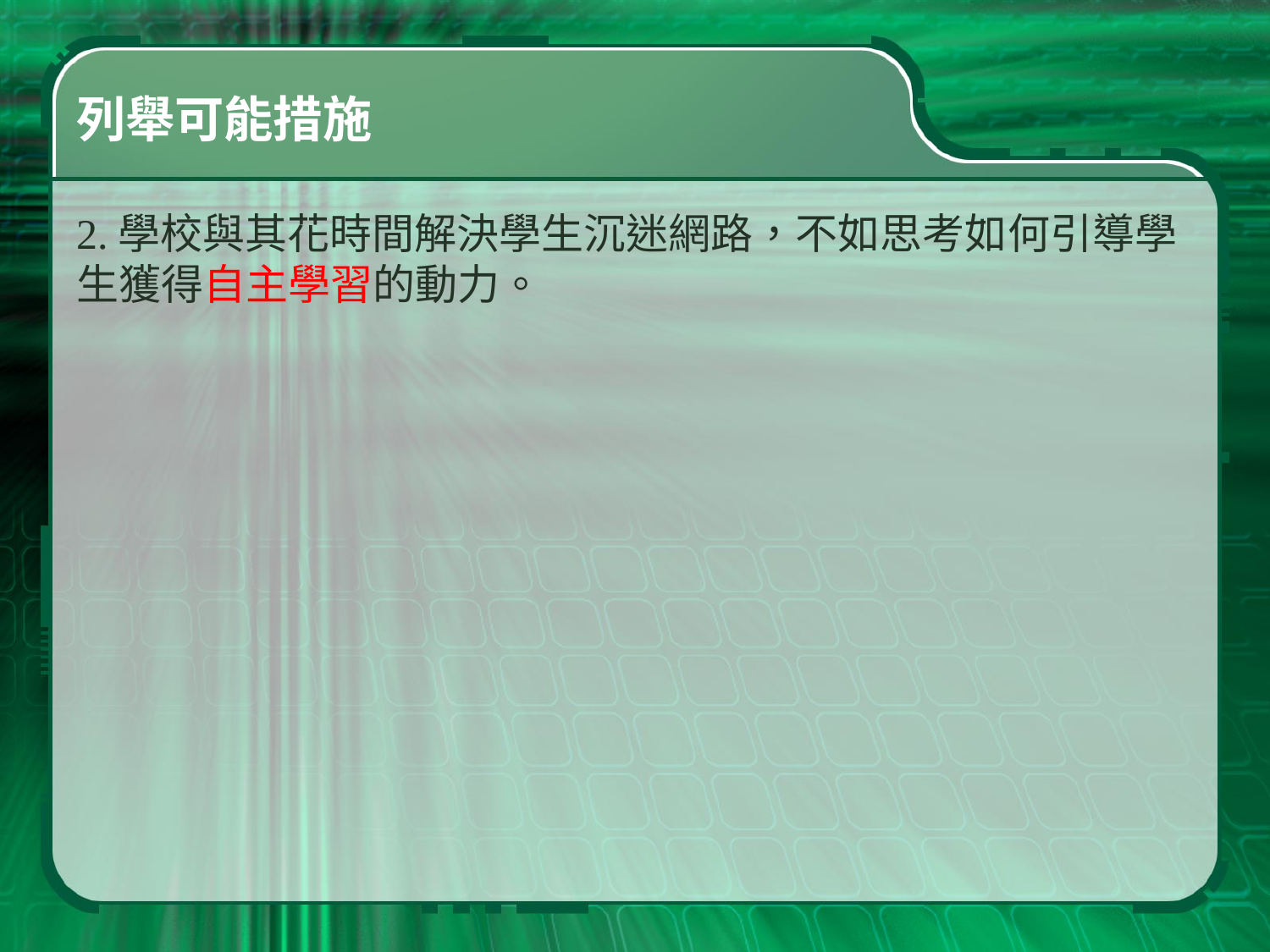

# 列舉可能措施
2.學校與其花時間解決學生沉迷網路，不如思考如何引導學生獲得自主學習的動力。